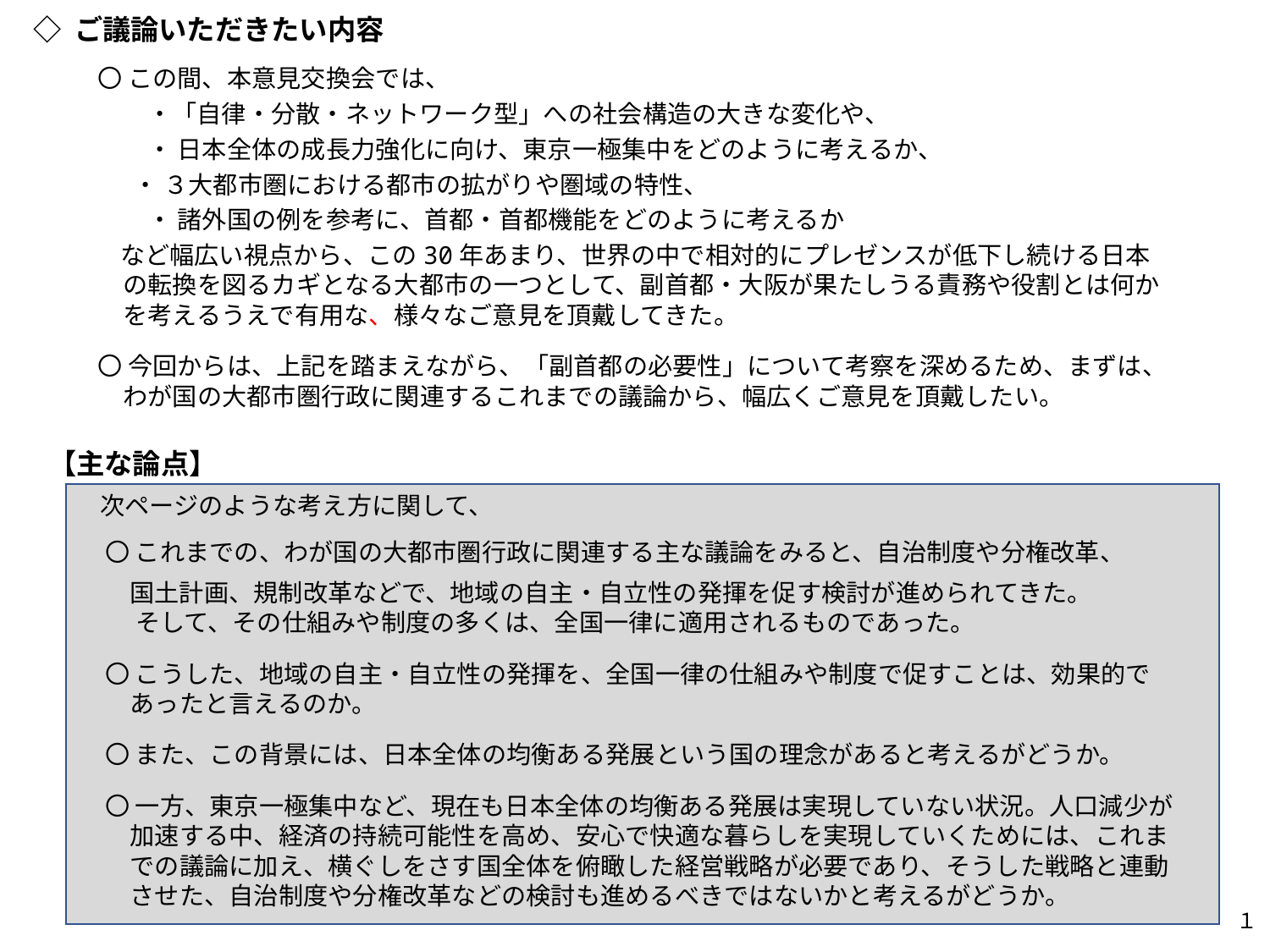

◇ ご議論いただきたい内容
〇 この間、本意見交換会では、
　　・「自律・分散・ネットワーク型」への社会構造の大きな変化や、
　　・ 日本全体の成長力強化に向け、東京一極集中をどのように考えるか、
　  ・ ３大都市圏における都市の拡がりや圏域の特性、
　　・ 諸外国の例を参考に、首都・首都機能をどのように考えるか
   など幅広い視点から、この30年あまり、世界の中で相対的にプレゼンスが低下し続ける日本の転換を図るカギとなる大都市の一つとして、副首都・大阪が果たしうる責務や役割とは何かを考えるうえで有用な、様々なご意見を頂戴してきた。
〇 今回からは、上記を踏まえながら、「副首都の必要性」について考察を深めるため、まずは、わが国の大都市圏行政に関連するこれまでの議論から、幅広くご意見を頂戴したい。
【主な論点】
次ページのような考え方に関して、

〇 これまでの、わが国の大都市圏行政に関連する主な議論をみると、自治制度や分権改革、
　国土計画、規制改革などで、地域の自主・自立性の発揮を促す検討が進められてきた。
 そして、その仕組みや制度の多くは、全国一律に適用されるものであった。
〇 こうした、地域の自主・自立性の発揮を、全国一律の仕組みや制度で促すことは、効果的であったと言えるのか。
〇 また、この背景には、日本全体の均衡ある発展という国の理念があると考えるがどうか。
〇 一方、東京一極集中など、現在も日本全体の均衡ある発展は実現していない状況。人口減少が加速する中、経済の持続可能性を高め、安心で快適な暮らしを実現していくためには、これまでの議論に加え、横ぐしをさす国全体を俯瞰した経営戦略が必要であり、そうした戦略と連動させた、自治制度や分権改革などの検討も進めるべきではないかと考えるがどうか。
１